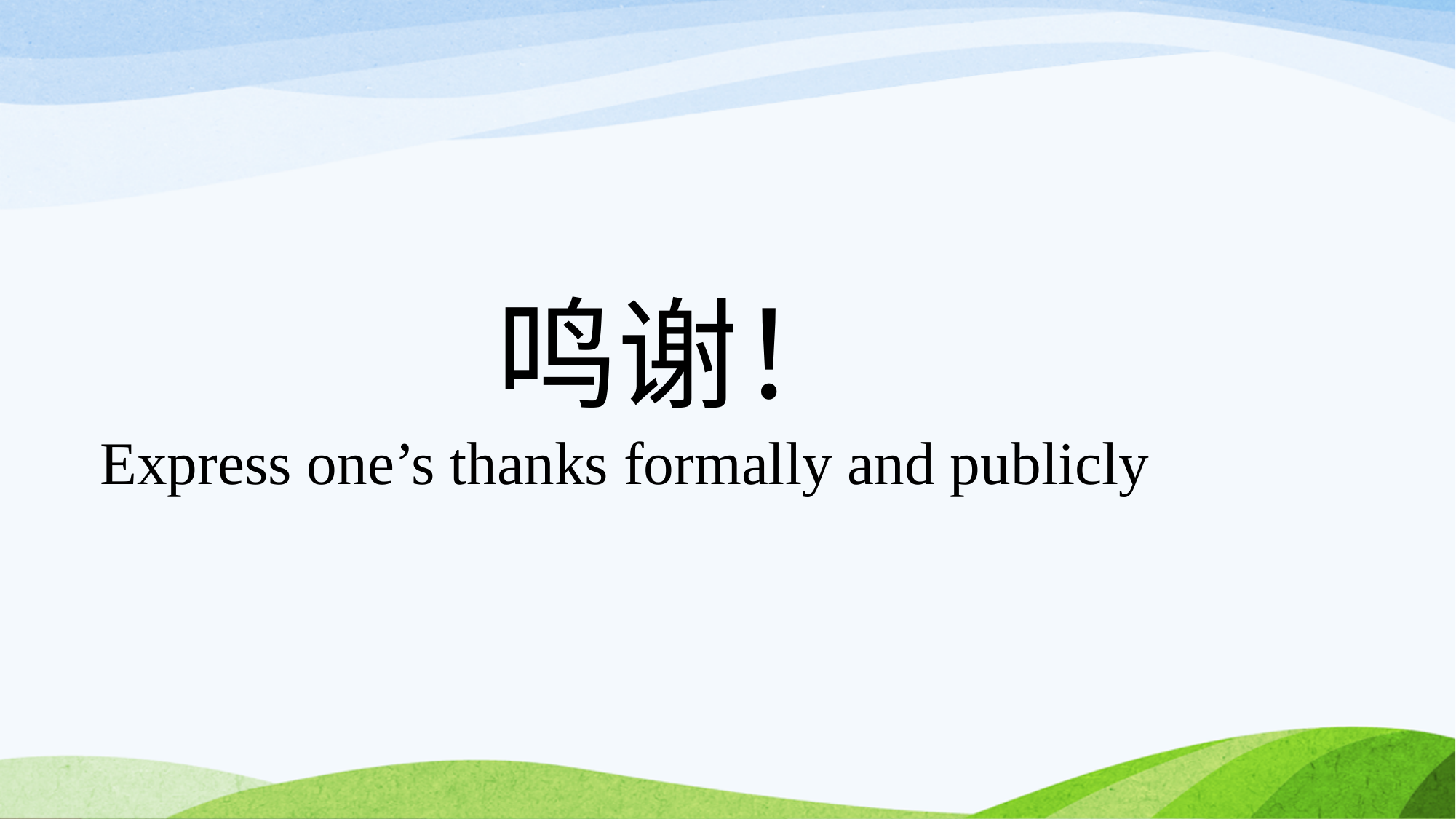

鸣谢！
Express one’s thanks formally and publicly